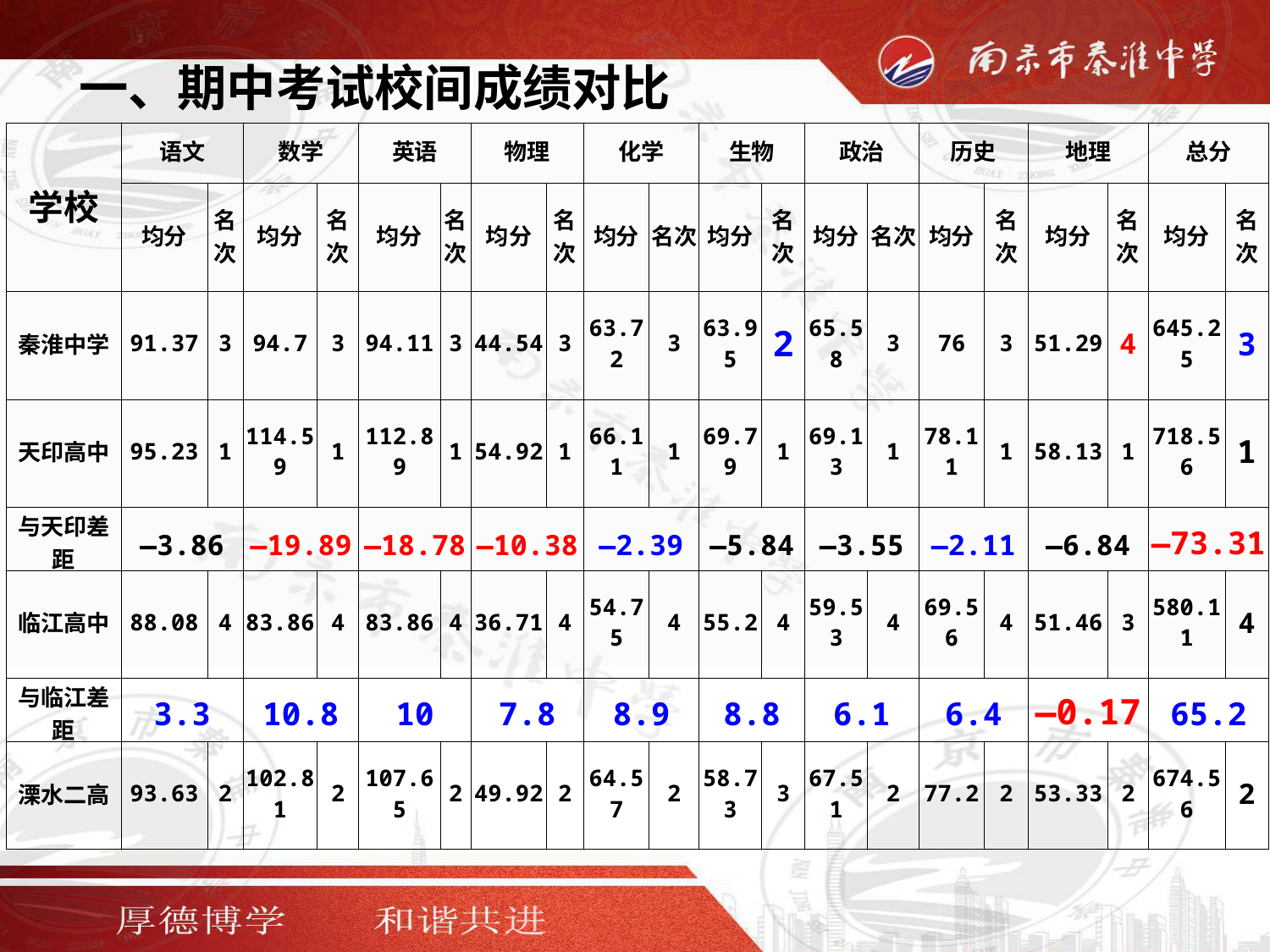

一、期中考试校间成绩对比
| 学校 | 语文 |  | 数学 |  | 英语 |  | 物理 |  | 化学 |  | 生物 |  | 政治 |  | 历史 |  | 地理 |  | 总分 |  |
| --- | --- | --- | --- | --- | --- | --- | --- | --- | --- | --- | --- | --- | --- | --- | --- | --- | --- | --- | --- | --- |
|  | 均分 | 名次 | 均分 | 名次 | 均分 | 名次 | 均分 | 名次 | 均分 | 名次 | 均分 | 名次 | 均分 | 名次 | 均分 | 名次 | 均分 | 名次 | 均分 | 名次 |
| 秦淮中学 | 91.37 | 3 | 94.7 | 3 | 94.11 | 3 | 44.54 | 3 | 63.72 | 3 | 63.95 | 2 | 65.58 | 3 | 76 | 3 | 51.29 | 4 | 645.25 | 3 |
| 天印高中 | 95.23 | 1 | 114.59 | 1 | 112.89 | 1 | 54.92 | 1 | 66.11 | 1 | 69.79 | 1 | 69.13 | 1 | 78.11 | 1 | 58.13 | 1 | 718.56 | 1 |
| 与天印差距 | —3.86 |  | —19.89 |  | —18.78 |  | —10.38 |  | —2.39 |  | —5.84 |  | —3.55 |  | —2.11 |  | —6.84 |  | —73.31 |  |
| 临江高中 | 88.08 | 4 | 83.86 | 4 | 83.86 | 4 | 36.71 | 4 | 54.75 | 4 | 55.2 | 4 | 59.53 | 4 | 69.56 | 4 | 51.46 | 3 | 580.11 | 4 |
| 与临江差距 | 3.3 |  | 10.8 |  | 10 |  | 7.8 |  | 8.9 |  | 8.8 |  | 6.1 |  | 6.4 |  | —0.17 |  | 65.2 |  |
| 溧水二高 | 93.63 | 2 | 102.81 | 2 | 107.65 | 2 | 49.92 | 2 | 64.57 | 2 | 58.73 | 3 | 67.51 | 2 | 77.2 | 2 | 53.33 | 2 | 674.56 | 2 |